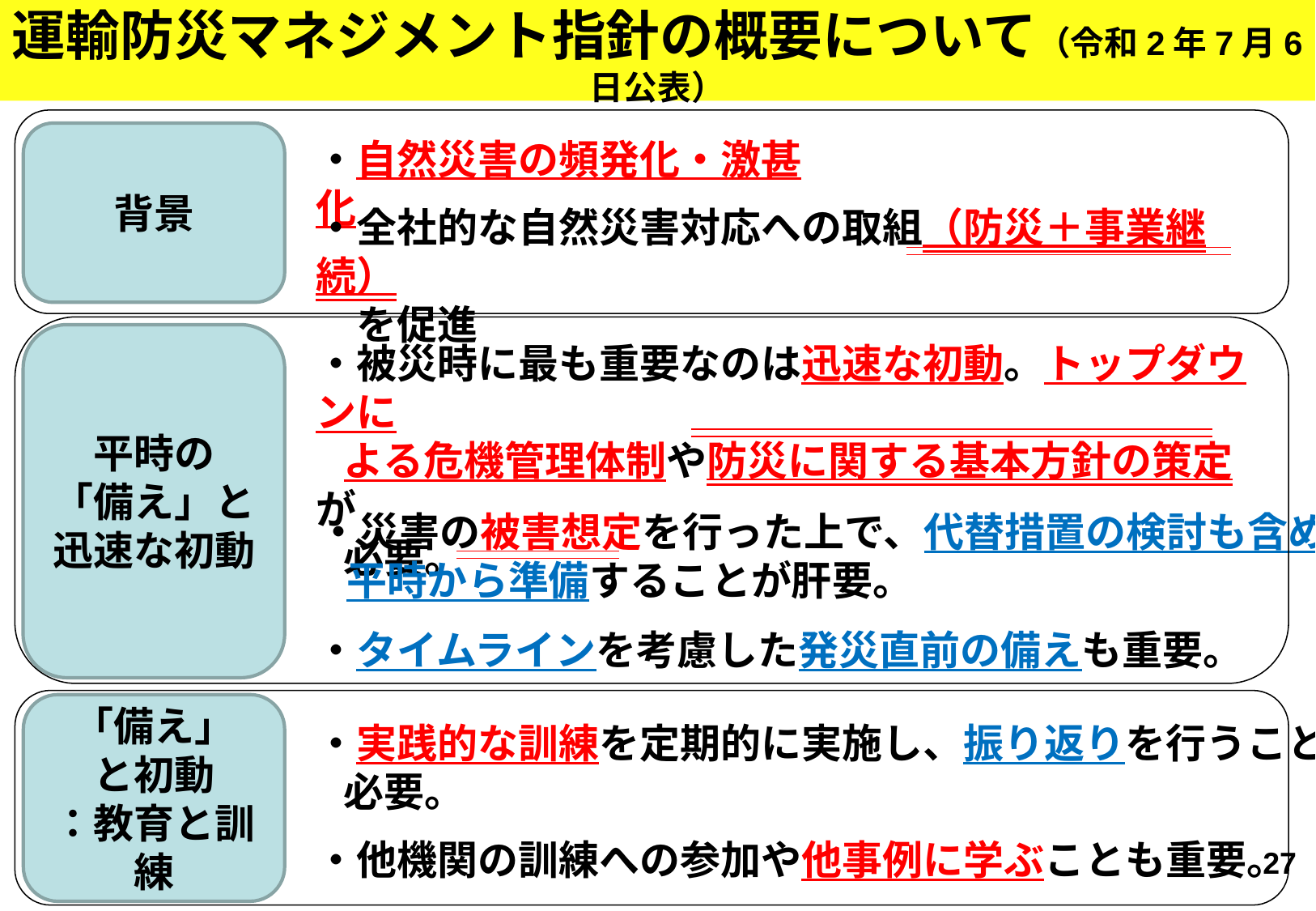

運輸防災マネジメント指針の概要について（令和2年7月6日公表）

背景
・自然災害の頻発化・激甚化
・全社的な自然災害対応への取組（防災＋事業継続）
　を促進

平時の
「備え」と
迅速な初動
・被災時に最も重要なのは迅速な初動。トップダウンに
  よる危機管理体制や防災に関する基本方針の策定が
  必要。
・災害の被害想定を行った上で、代替措置の検討も含め
  平時から準備することが肝要。
・タイムラインを考慮した発災直前の備えも重要。

「備え」
と初動
：教育と訓練
・実践的な訓練を定期的に実施し、振り返りを行うことが
  必要。
・他機関の訓練への参加や他事例に学ぶことも重要。
27